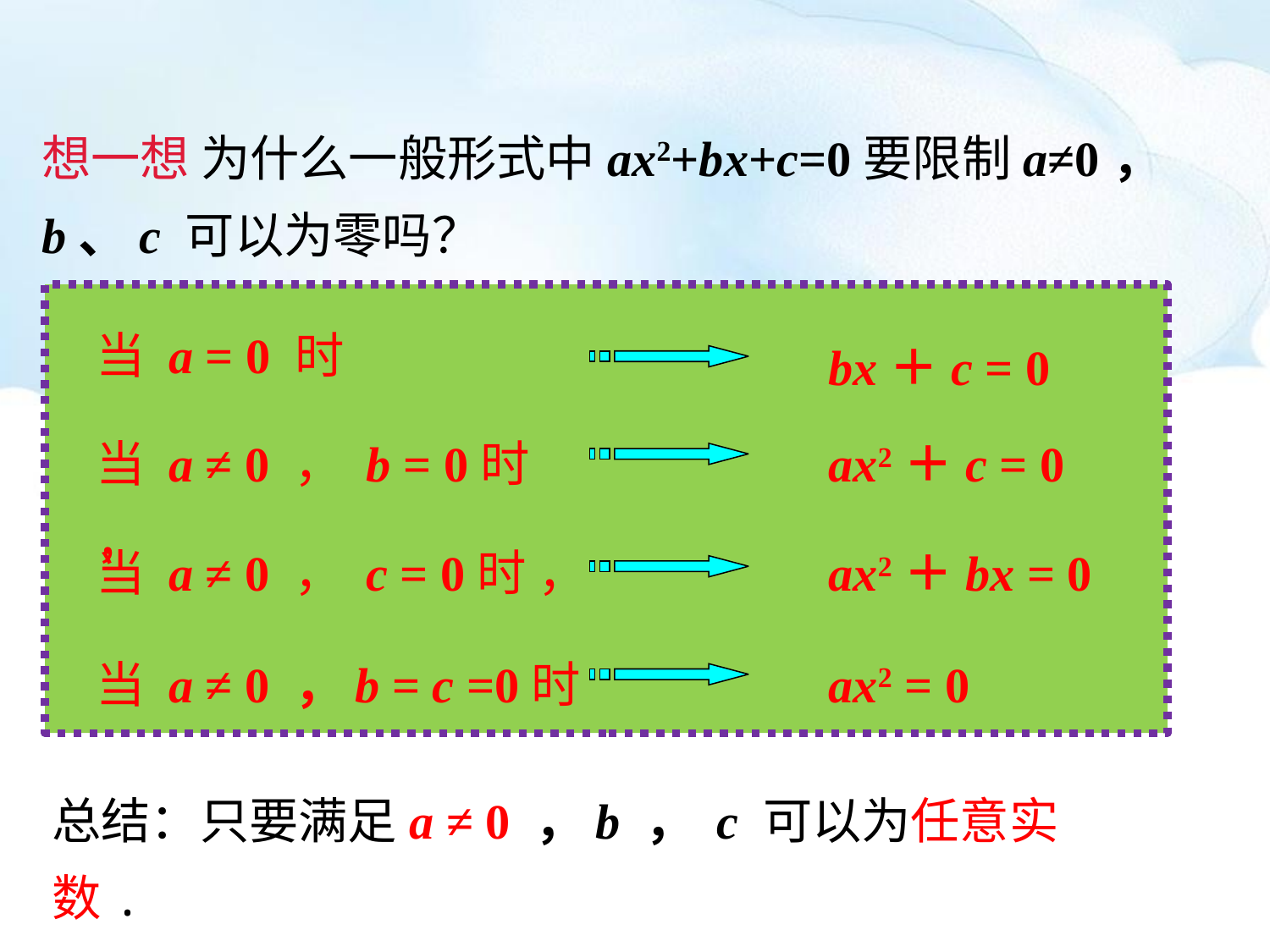

想一想 为什么一般形式中ax2+bx+c=0要限制a≠0，b、c 可以为零吗？

当 a = 0 时
bx＋c = 0

当 a ≠ 0 ， b = 0时 ，
ax2＋c = 0

当 a ≠ 0 ， c = 0时 ，
ax2＋bx = 0

当 a ≠ 0 ，b = c =0时 ，
ax2 = 0

总结：只要满足a ≠ 0 ，b ， c 可以为任意实数.